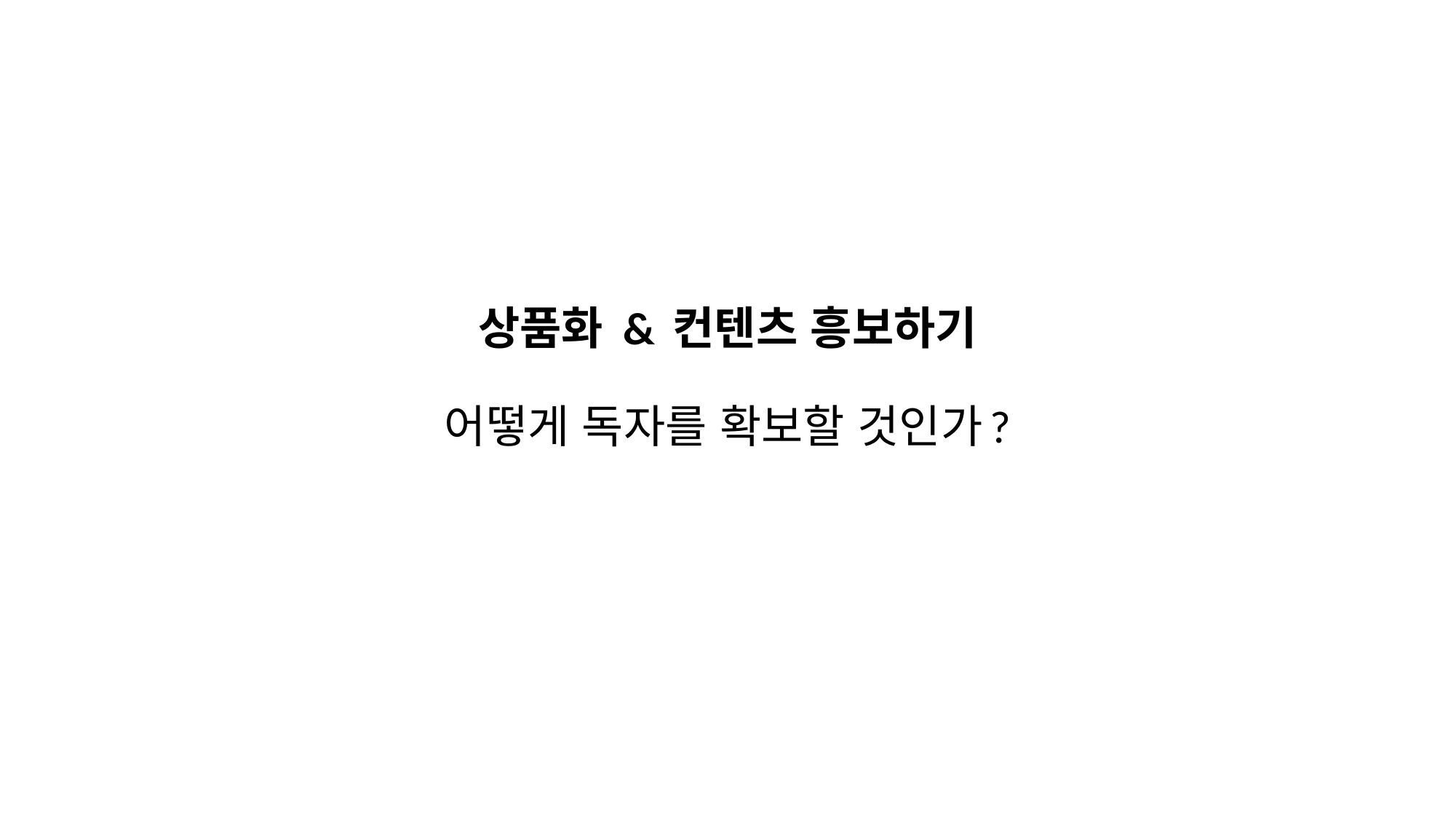

# 상품화 & 컨텐츠 흥보하기 어떻게 독자를 확보할 것인가?